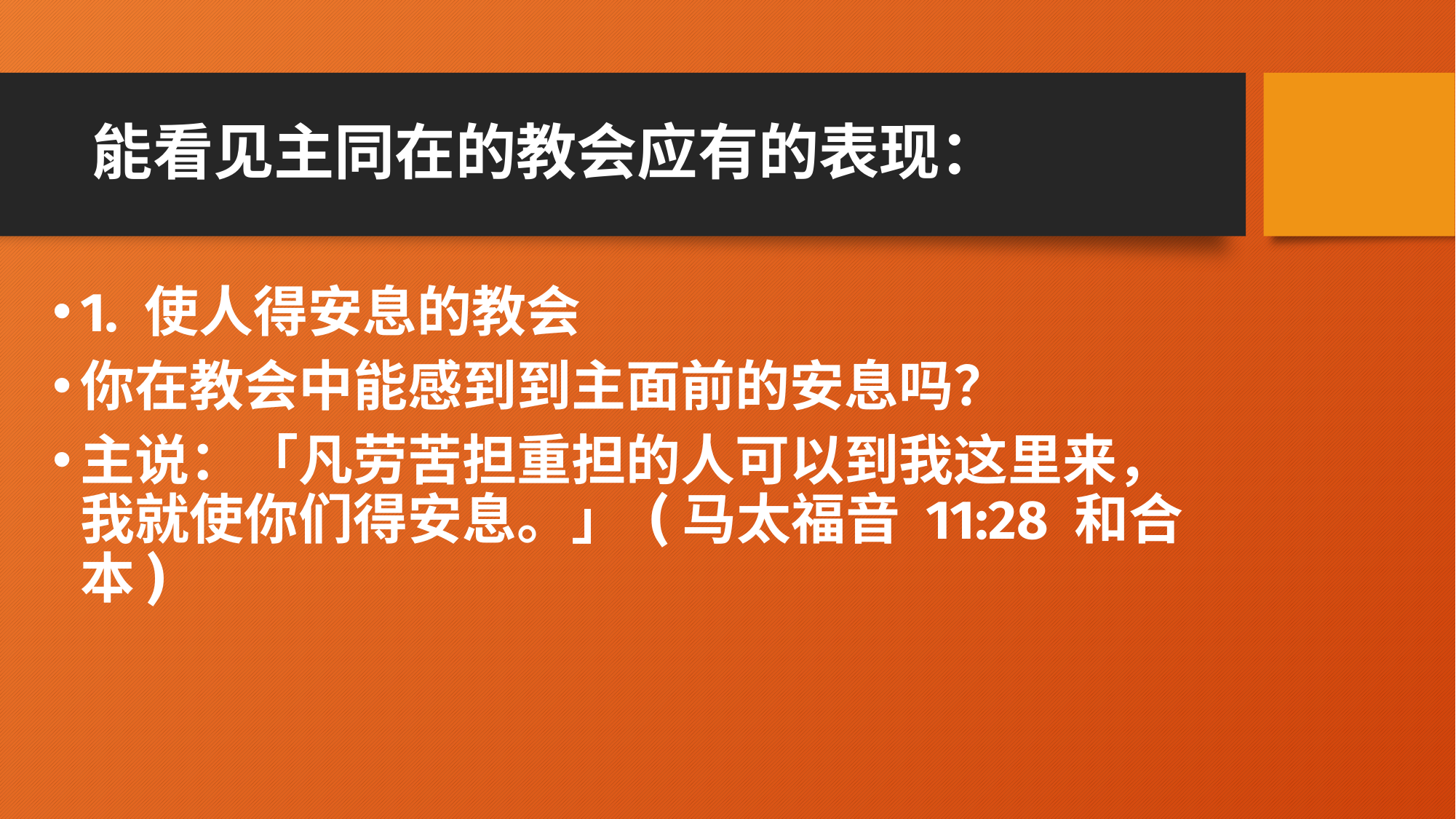

# 能看见主同在的教会应有的表现：
1. 使人得安息的教会
你在教会中能感到到主面前的安息吗？
主说：「凡劳苦担重担的人可以到我这里来，我就使你们得安息。」 (马太福音 11:28 和合本)